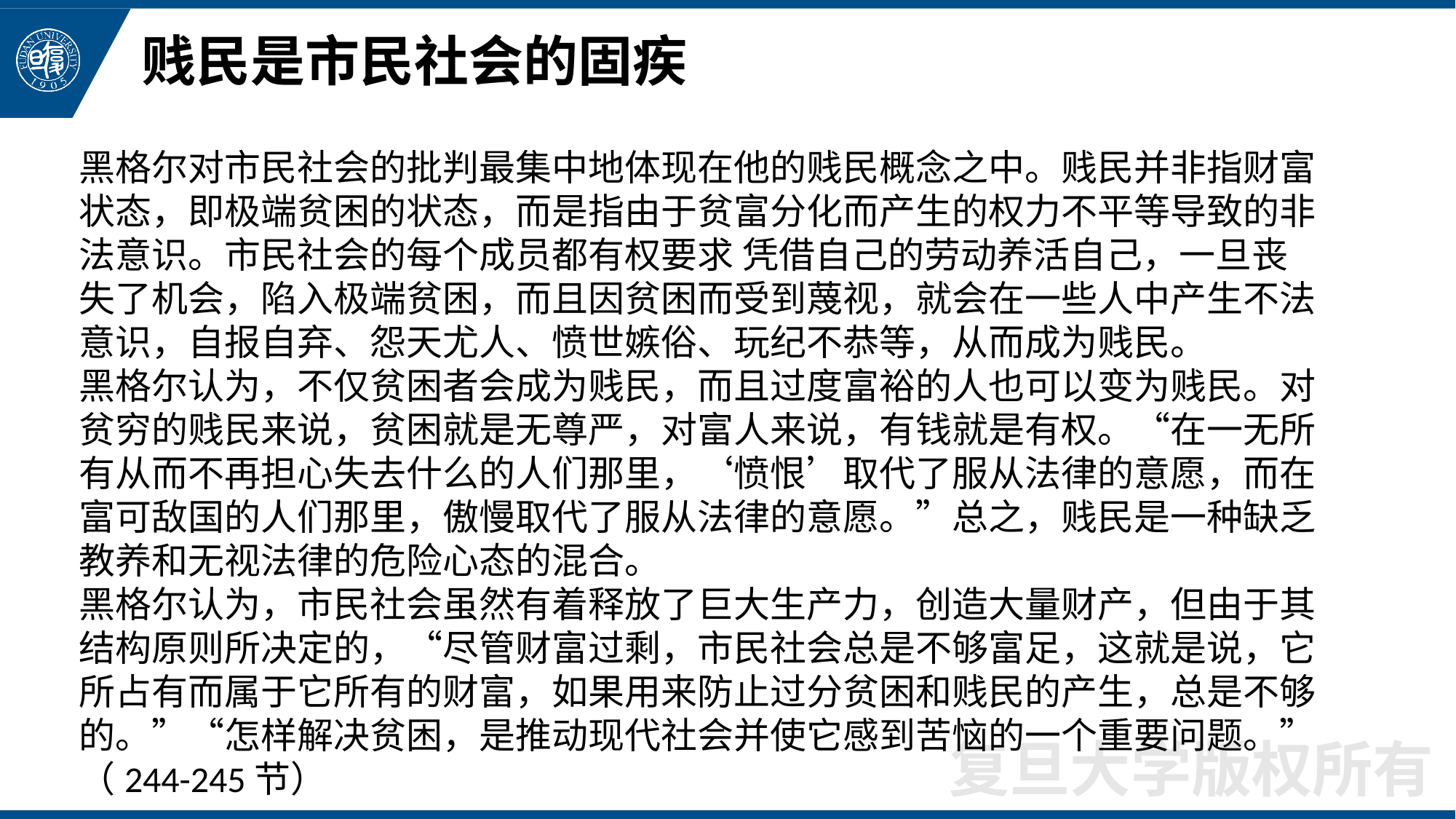

# 贱民是市民社会的固疾
黑格尔对市民社会的批判最集中地体现在他的贱民概念之中。贱民并非指财富状态，即极端贫困的状态，而是指由于贫富分化而产生的权力不平等导致的非法意识。市民社会的每个成员都有权要求 凭借自己的劳动养活自己，一旦丧失了机会，陷入极端贫困，而且因贫困而受到蔑视，就会在一些人中产生不法意识，自报自弃、怨天尤人、愤世嫉俗、玩纪不恭等，从而成为贱民。
黑格尔认为，不仅贫困者会成为贱民，而且过度富裕的人也可以变为贱民。对贫穷的贱民来说，贫困就是无尊严，对富人来说，有钱就是有权。“在一无所有从而不再担心失去什么的人们那里，‘愤恨’取代了服从法律的意愿，而在富可敌国的人们那里，傲慢取代了服从法律的意愿。”总之，贱民是一种缺乏教养和无视法律的危险心态的混合。
黑格尔认为，市民社会虽然有着释放了巨大生产力，创造大量财产，但由于其结构原则所决定的，“尽管财富过剩，市民社会总是不够富足，这就是说，它所占有而属于它所有的财富，如果用来防止过分贫困和贱民的产生，总是不够的。”“怎样解决贫困，是推动现代社会并使它感到苦恼的一个重要问题。”（244-245节）